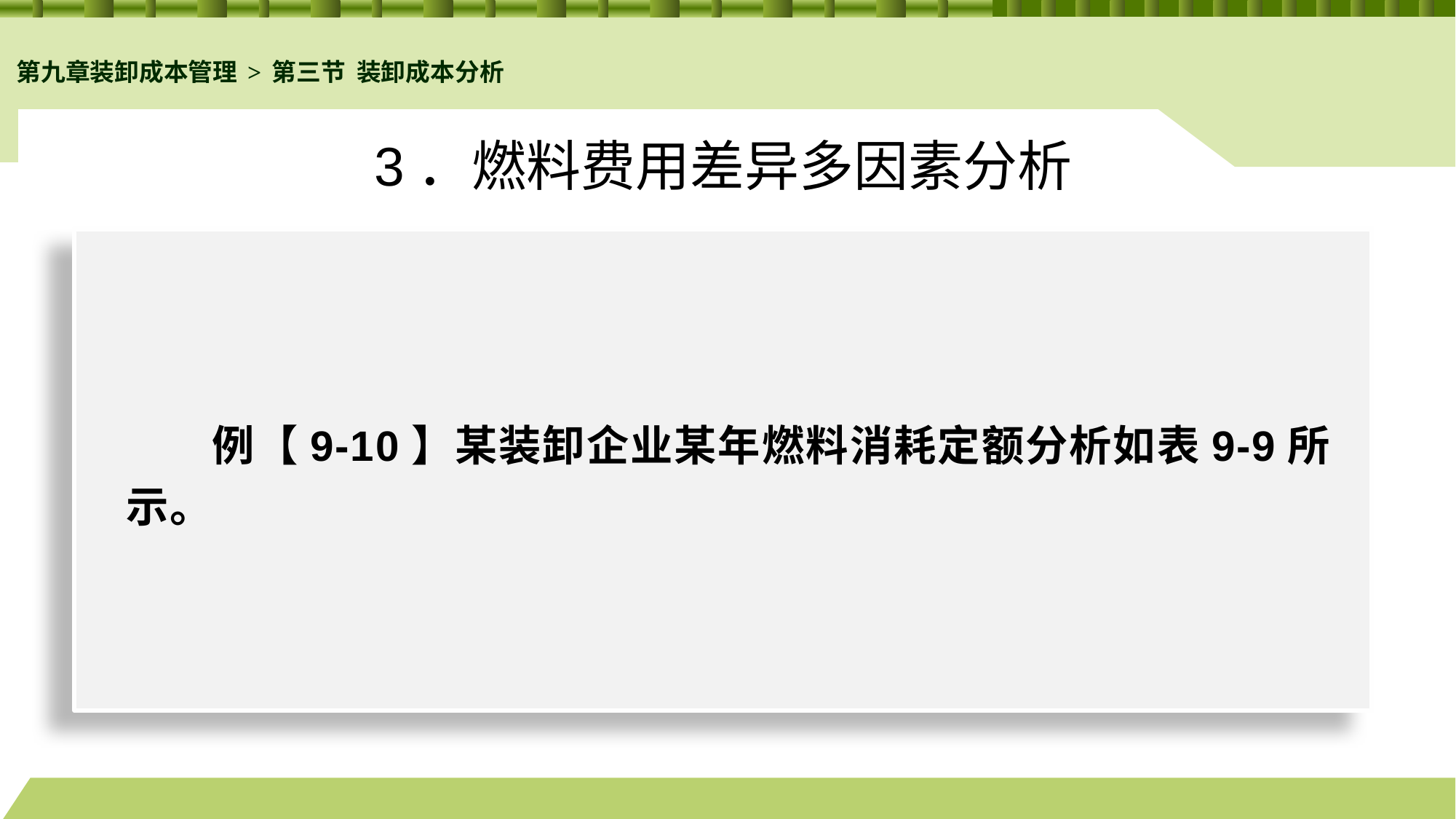

第九章装卸成本管理>第三节  装卸成本分析
# 3．燃料费用差异多因素分析
例【9-10】某装卸企业某年燃料消耗定额分析如表9-9所示。